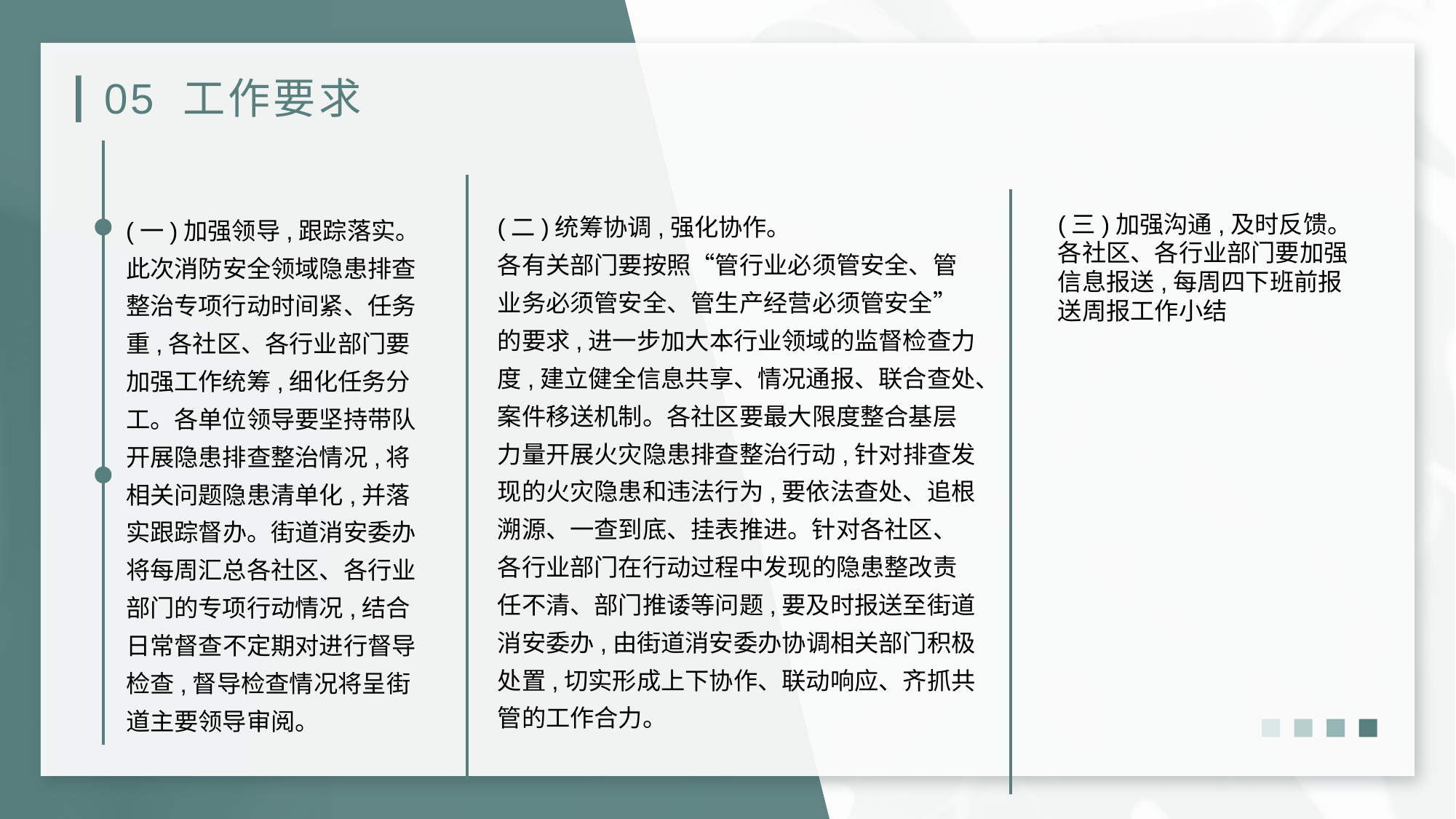

# 05 工作要求
(三)加强沟通,及时反馈。
各社区、各行业部门要加强信息报送,每周四下班前报送周报工作小结
(二)统筹协调,强化协作。
各有关部门要按照“管行业必须管安全、管业务必须管安全、管生产经营必须管安全”的要求,进一步加大本行业领域的监督检查力度,建立健全信息共享、情况通报、联合查处、案件移送机制。各社区要最大限度整合基层力量开展火灾隐患排查整治行动,针对排查发现的火灾隐患和违法行为,要依法查处、追根溯源、一查到底、挂表推进。针对各社区、各行业部门在行动过程中发现的隐患整改责任不清、部门推诿等问题,要及时报送至街道消安委办,由街道消安委办协调相关部门积极处置,切实形成上下协作、联动响应、齐抓共管的工作合力。
(一)加强领导,跟踪落实。
此次消防安全领域隐患排查整治专项行动时间紧、任务重,各社区、各行业部门要加强工作统筹,细化任务分工。各单位领导要坚持带队开展隐患排查整治情况,将相关问题隐患清单化,并落实跟踪督办。街道消安委办将每周汇总各社区、各行业部门的专项行动情况,结合日常督查不定期对进行督导检查,督导检查情况将呈街道主要领导审阅。